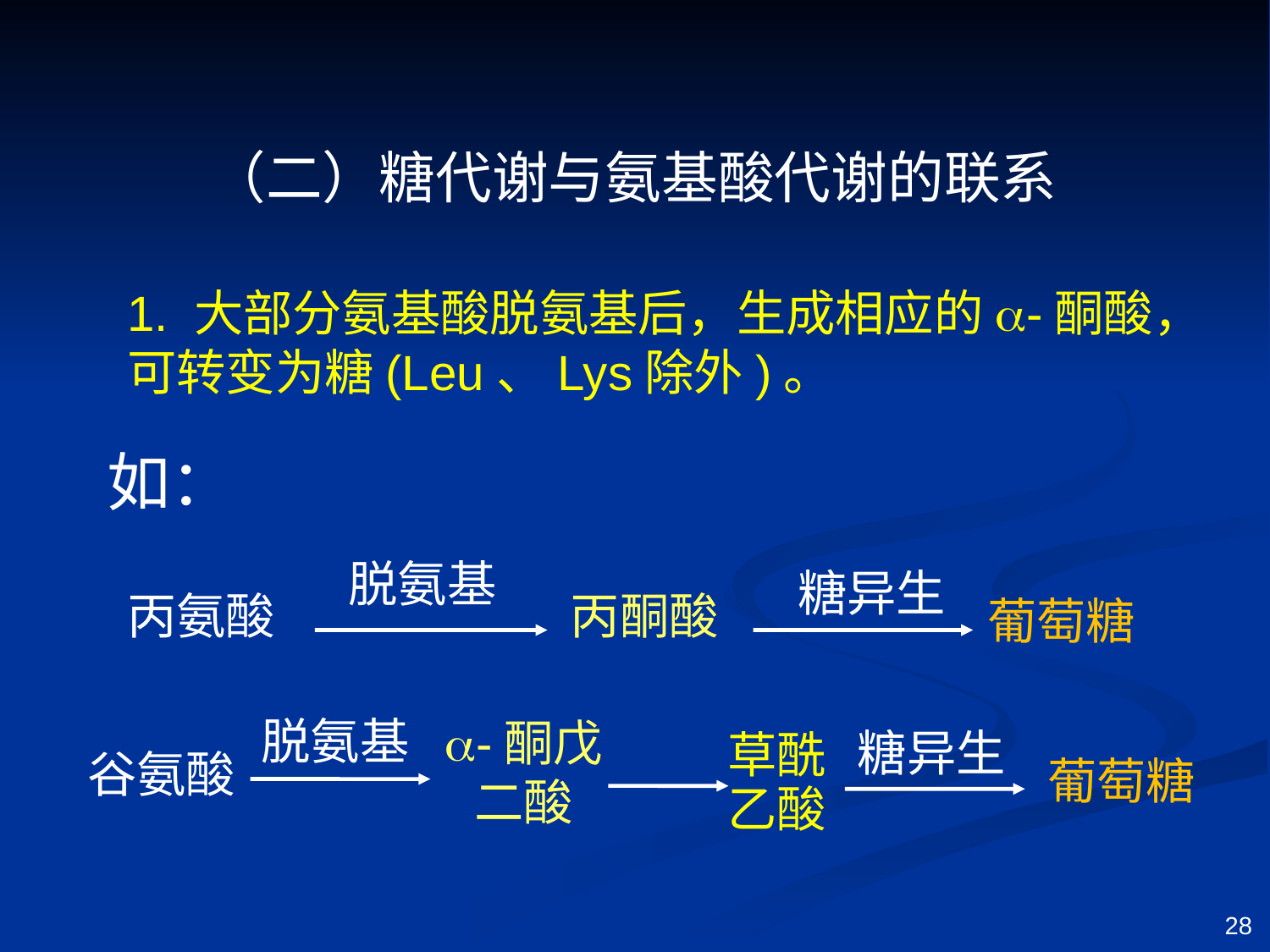

（二）糖代谢与氨基酸代谢的联系
1. 大部分氨基酸脱氨基后，生成相应的α-酮酸，可转变为糖(Leu、Lys除外)。
如：
脱氨基
丙酮酸

糖异生
葡萄糖

丙氨酸
脱氨基
α-酮戊二酸
糖异生
谷氨酸
草酰
乙酸
葡萄糖

28